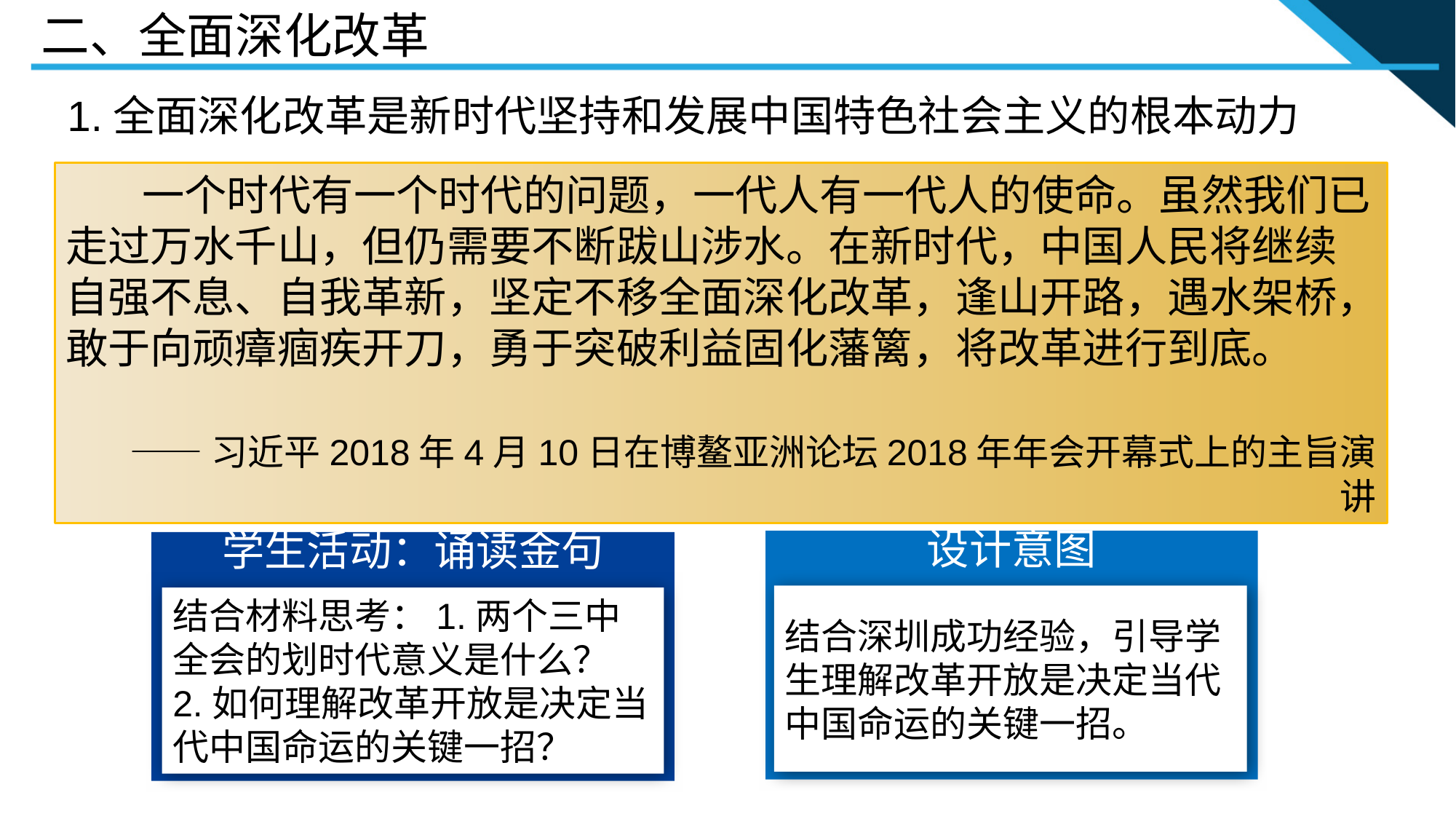

二、全面深化改革
1.全面深化改革是新时代坚持和发展中国特色社会主义的根本动力
       一个时代有一个时代的问题，一代人有一代人的使命。虽然我们已走过万水千山，但仍需要不断跋山涉水。在新时代，中国人民将继续自强不息、自我革新，坚定不移全面深化改革，逢山开路，遇水架桥，敢于向顽瘴痼疾开刀，勇于突破利益固化藩篱，将改革进行到底。

    ——习近平2018年4月10日在博鳌亚洲论坛2018年年会开幕式上的主旨演讲
设计意图

学生活动：诵读金句

结合深圳成功经验，引导学生理解改革开放是决定当代中国命运的关键一招。
结合材料思考：1.两个三中全会的划时代意义是什么？
2.如何理解改革开放是决定当代中国命运的关键一招？